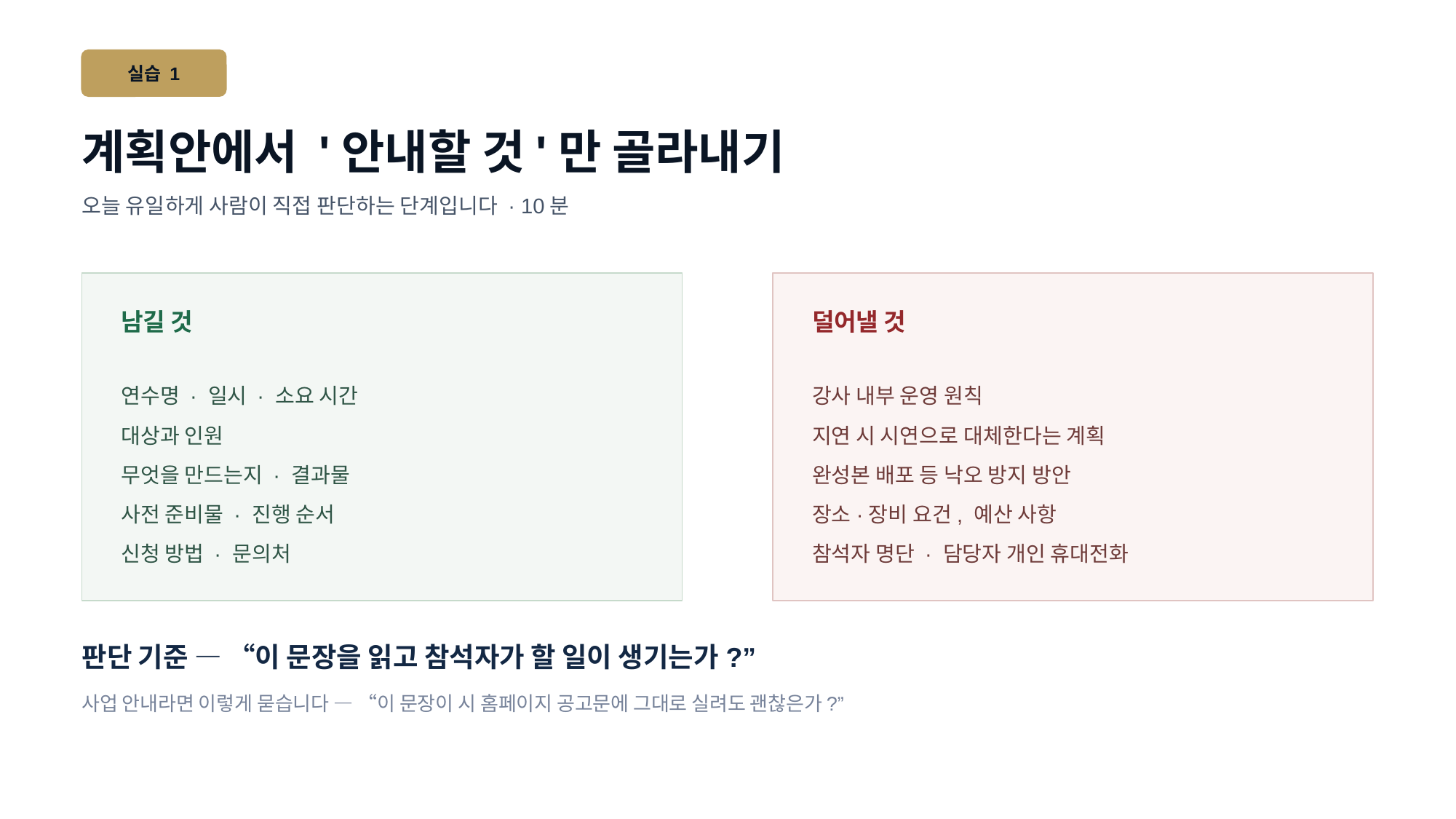

실습 1
계획안에서 '안내할 것'만 골라내기
오늘 유일하게 사람이 직접 판단하는 단계입니다 · 10분

남길 것
덜어낼 것
연수명 · 일시 · 소요 시간
대상과 인원
무엇을 만드는지 · 결과물
사전 준비물 · 진행 순서
신청 방법 · 문의처
강사 내부 운영 원칙
지연 시 시연으로 대체한다는 계획
완성본 배포 등 낙오 방지 방안
장소·장비 요건, 예산 사항
참석자 명단 · 담당자 개인 휴대전화
판단 기준 — “이 문장을 읽고 참석자가 할 일이 생기는가?”
사업 안내라면 이렇게 묻습니다 — “이 문장이 시 홈페이지 공고문에 그대로 실려도 괜찮은가?”